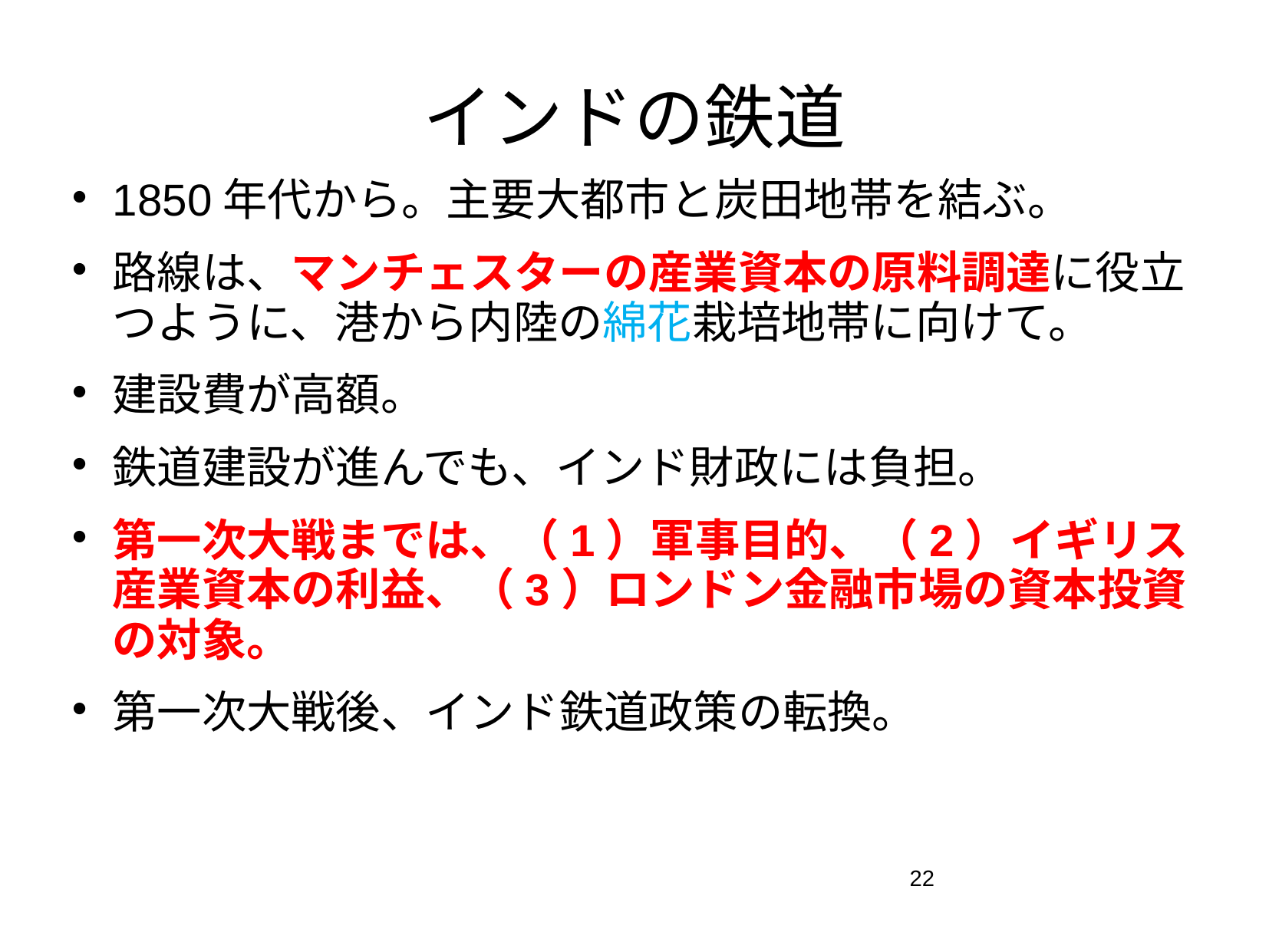

# インドの鉄道
1850年代から。主要大都市と炭田地帯を結ぶ。
路線は、マンチェスターの産業資本の原料調達に役立つように、港から内陸の綿花栽培地帯に向けて。
建設費が高額。
鉄道建設が進んでも、インド財政には負担。
第一次大戦までは、（1）軍事目的、（2）イギリス産業資本の利益、（3）ロンドン金融市場の資本投資の対象。
第一次大戦後、インド鉄道政策の転換。
22